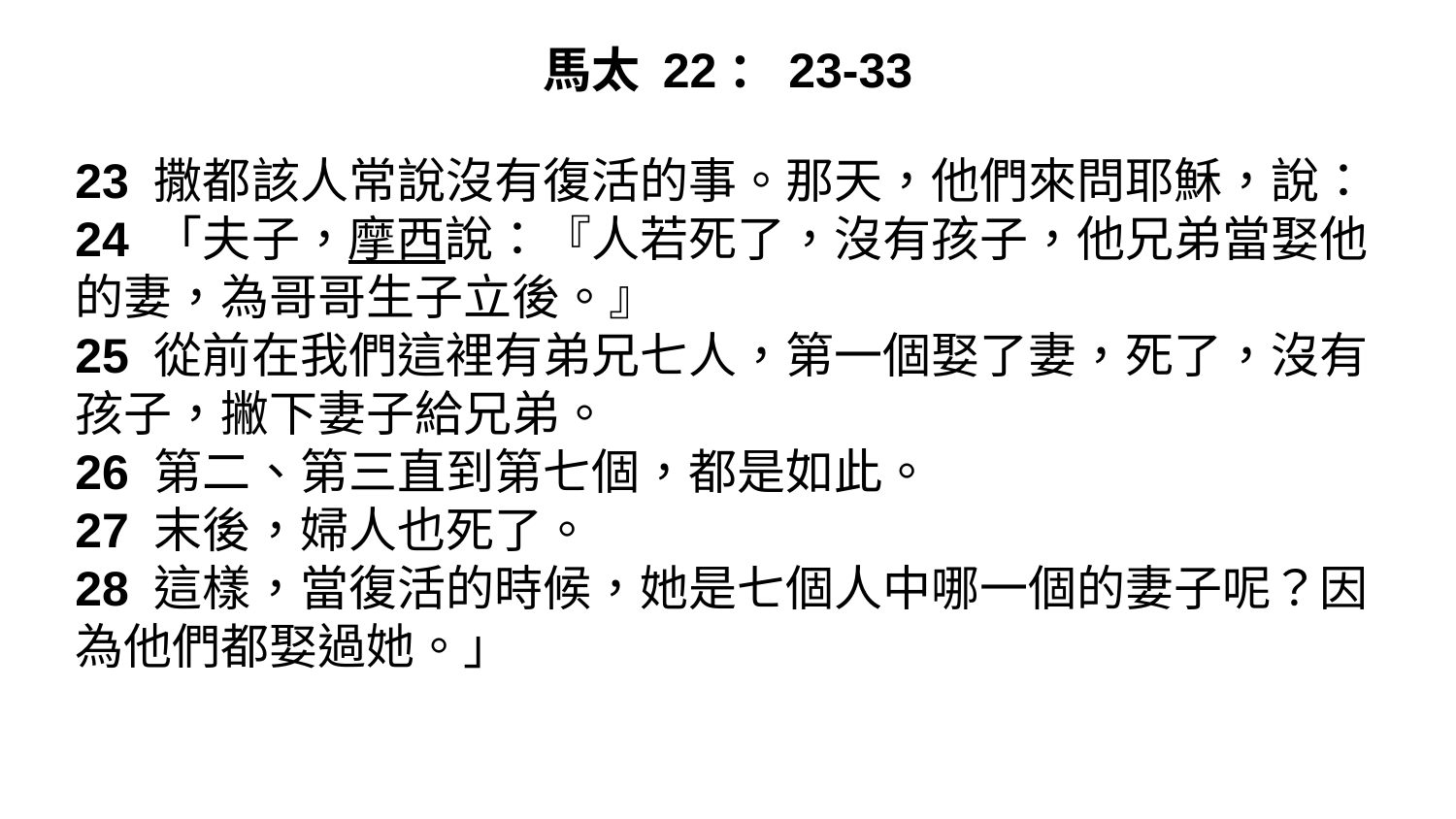

# 馬太 22：23-33
23 撒都該人常說沒有復活的事。那天，他們來問耶穌，說： 24 「夫子，摩西說：『人若死了，沒有孩子，他兄弟當娶他的妻，為哥哥生子立後。』
25 從前在我們這裡有弟兄七人，第一個娶了妻，死了，沒有孩子，撇下妻子給兄弟。
26 第二、第三直到第七個，都是如此。
27 末後，婦人也死了。
28 這樣，當復活的時候，她是七個人中哪一個的妻子呢？因為他們都娶過她。」